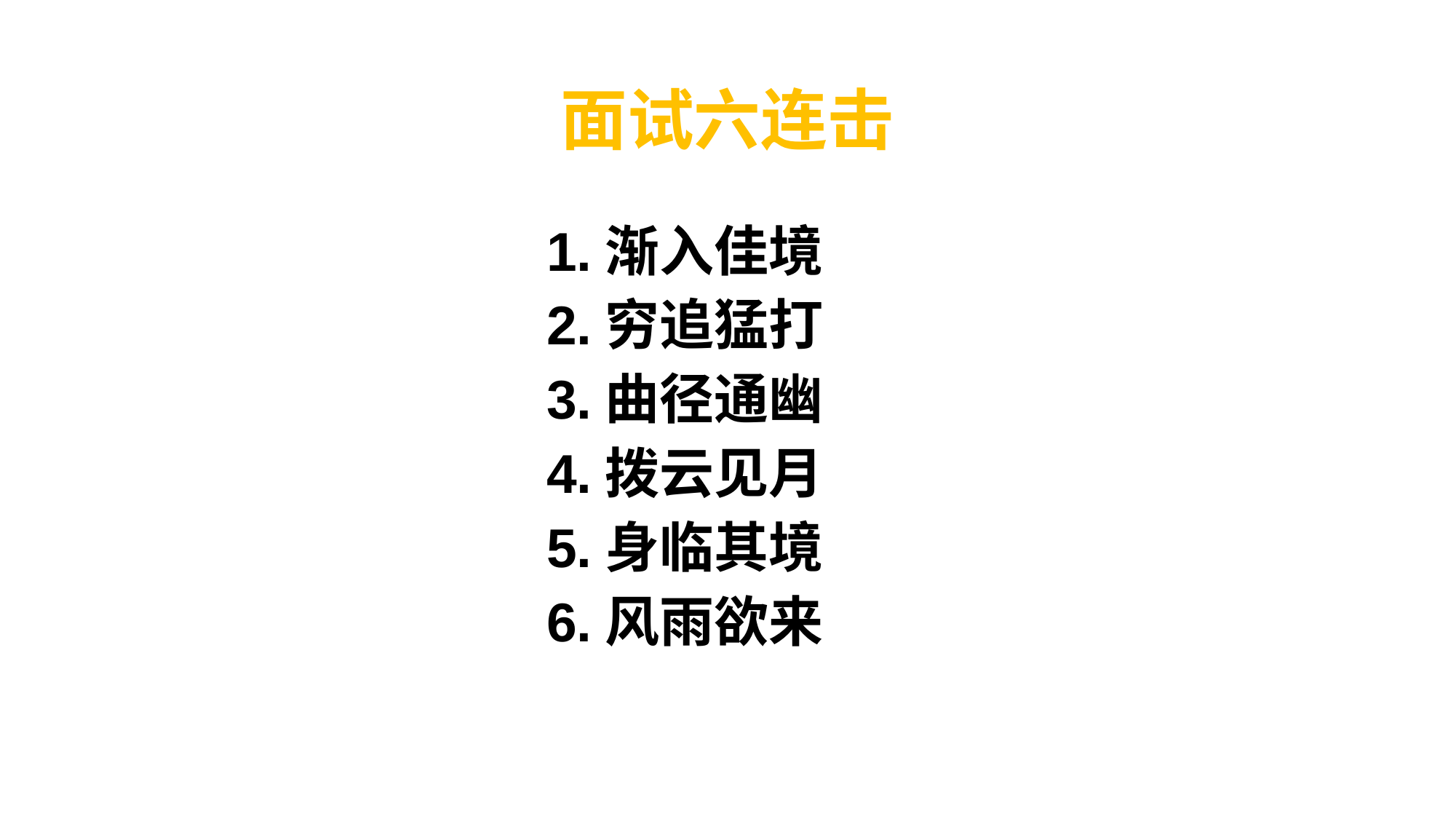

# 面试六连击
                  1.渐入佳境
                  2.穷追猛打
                  3.曲径通幽
                  4.拨云见月
                  5.身临其境
                  6.风雨欲来